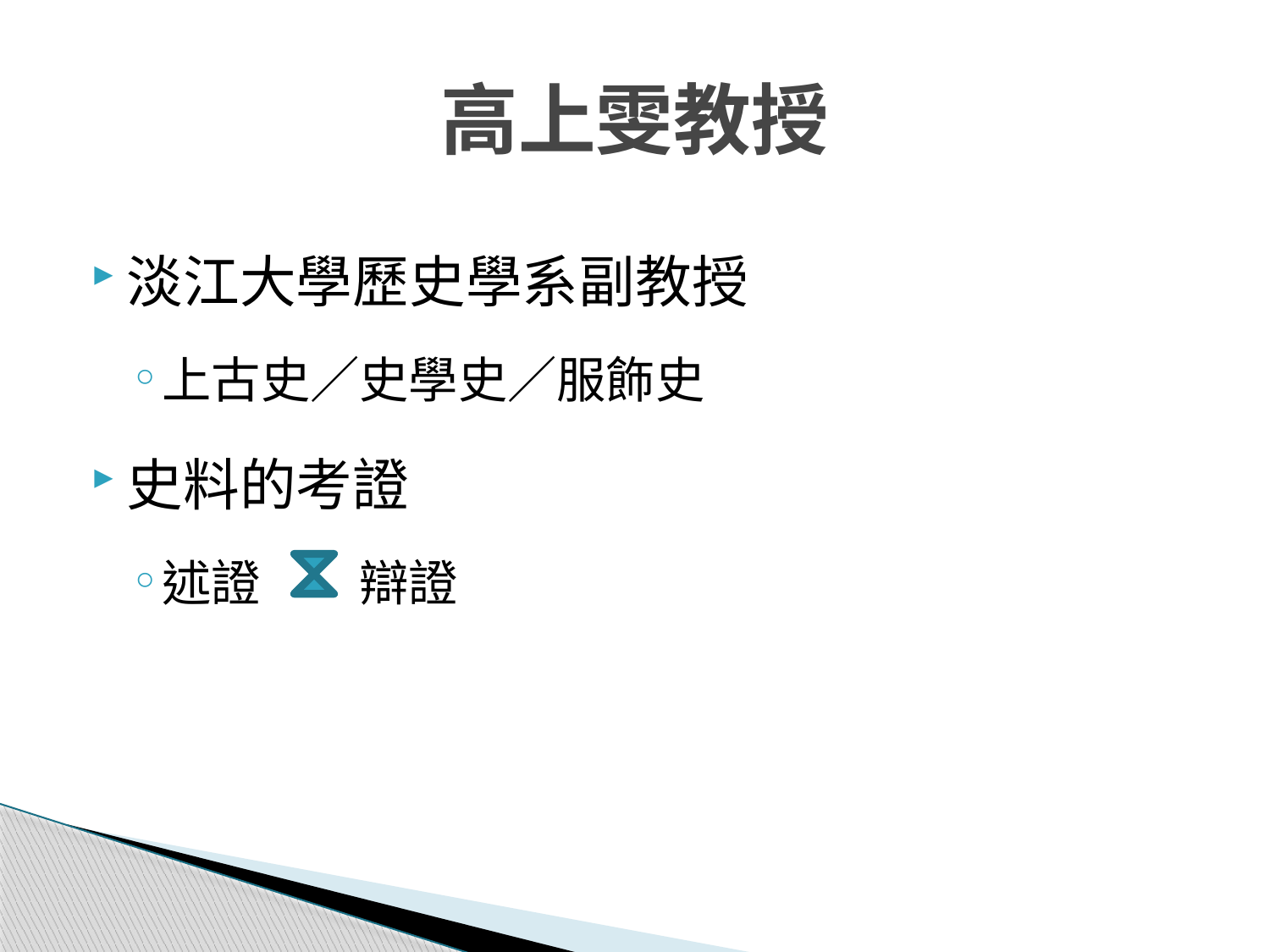

# 高上雯教授
淡江大學歷史學系副教授
上古史／史學史／服飾史
史料的考證
述證　　辯證